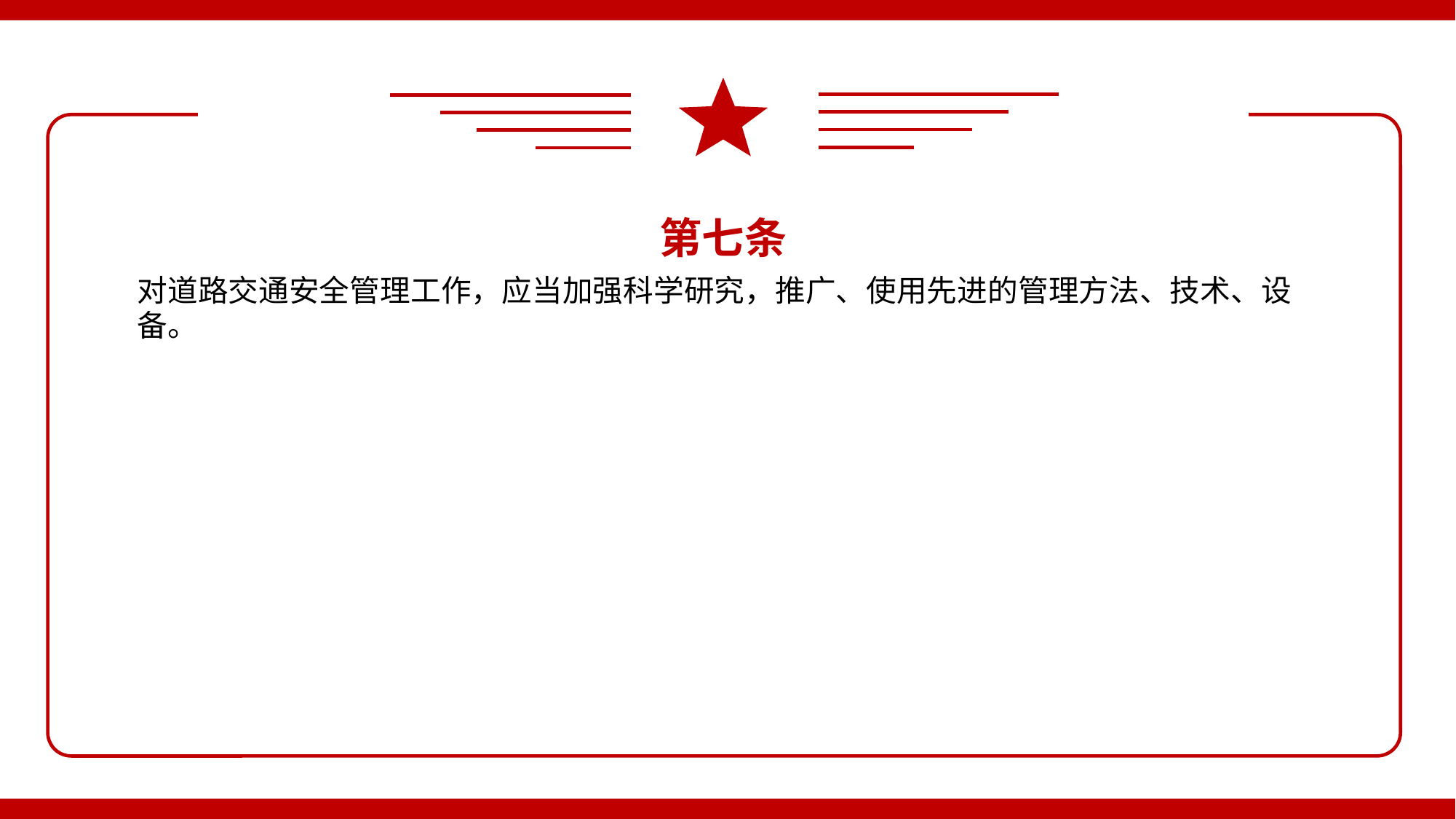

第七条
对道路交通安全管理工作，应当加强科学研究，推广、使用先进的管理方法、技术、设备。